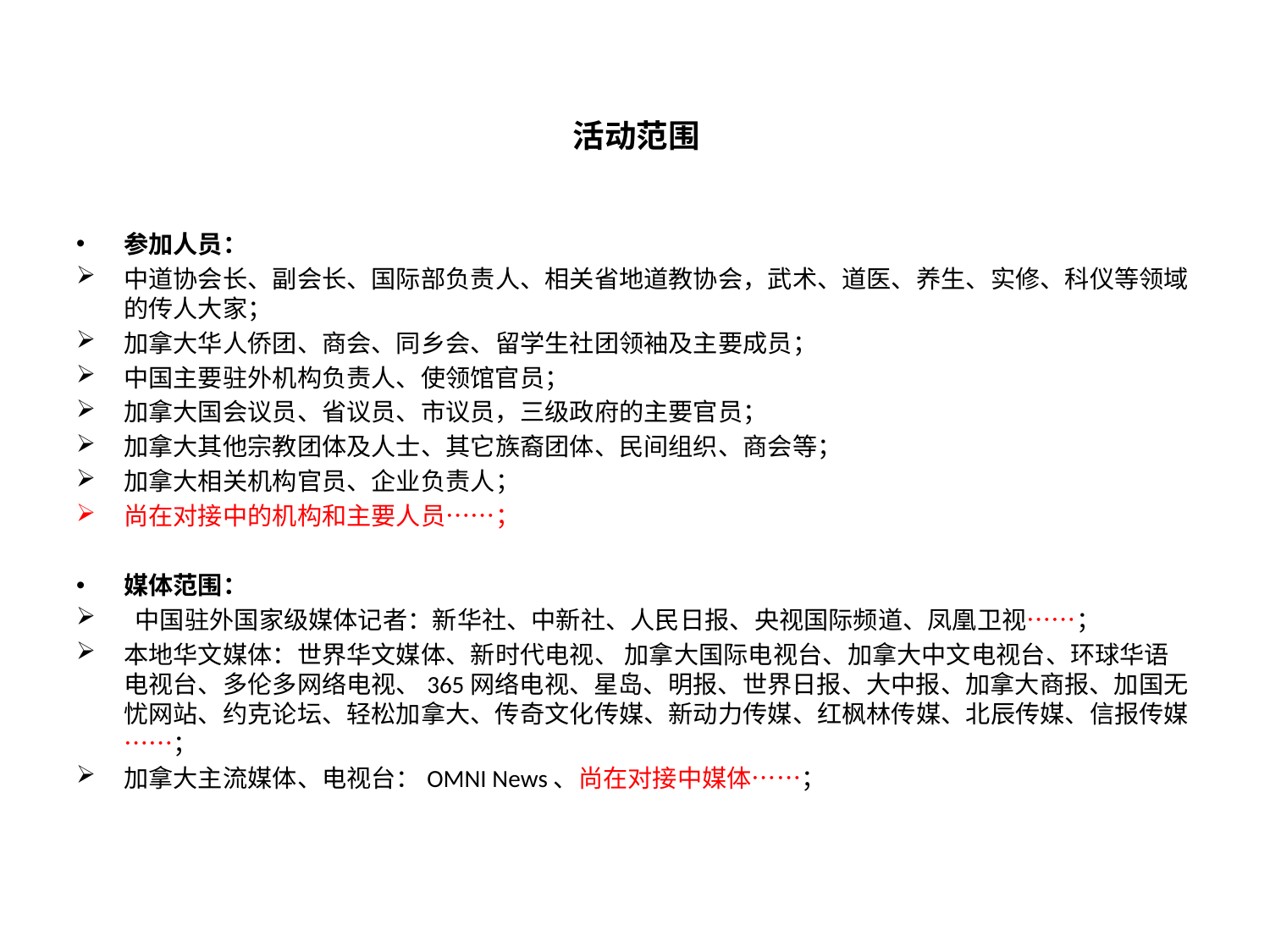

# 活动范围
参加人员：
中道协会长、副会长、国际部负责人、相关省地道教协会，武术、道医、养生、实修、科仪等领域的传人大家；
加拿大华人侨团、商会、同乡会、留学生社团领袖及主要成员；
中国主要驻外机构负责人、使领馆官员；
加拿大国会议员、省议员、市议员，三级政府的主要官员；
加拿大其他宗教团体及人士、其它族裔团体、民间组织、商会等；
加拿大相关机构官员、企业负责人；
尚在对接中的机构和主要人员……；

媒体范围：
 中国驻外国家级媒体记者：新华社、中新社、人民日报、央视国际频道、凤凰卫视……；
本地华文媒体：世界华文媒体、新时代电视、 加拿大国际电视台、加拿大中文电视台、环球华语电视台、多伦多网络电视、365网络电视、星岛、明报、世界日报、大中报、加拿大商报、加国无忧网站、约克论坛、轻松加拿大、传奇文化传媒、新动力传媒、红枫林传媒、北辰传媒、信报传媒……；
加拿大主流媒体、电视台：OMNI News、尚在对接中媒体……；